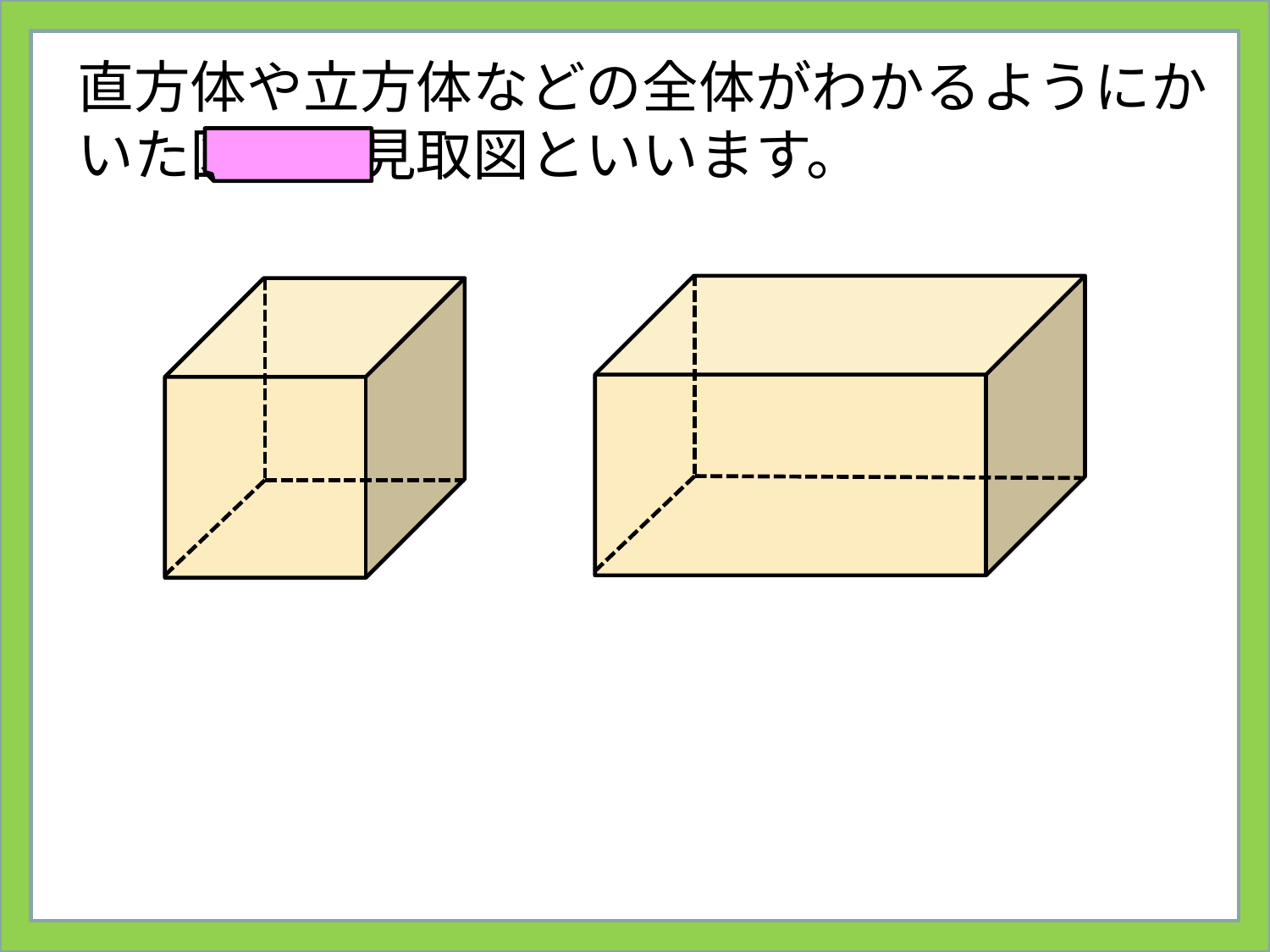

直方体や立方体などの全体がわかるようにかいた図を、見取図といいます。